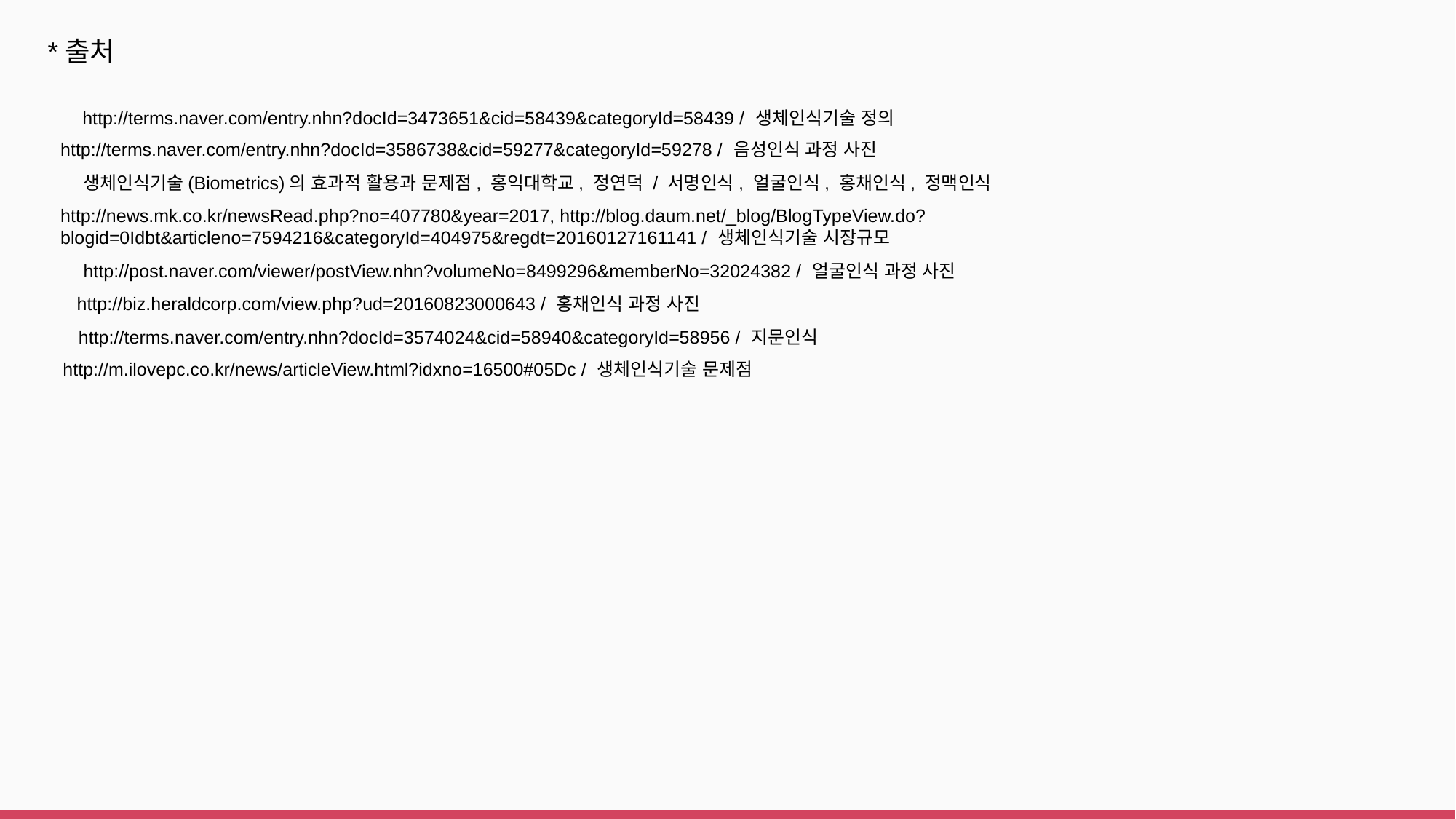

*출처
http://terms.naver.com/entry.nhn?docId=3473651&cid=58439&categoryId=58439 / 생체인식기술 정의
http://terms.naver.com/entry.nhn?docId=3586738&cid=59277&categoryId=59278 / 음성인식 과정 사진
생체인식기술(Biometrics)의 효과적 활용과 문제점, 홍익대학교, 정연덕 / 서명인식, 얼굴인식, 홍채인식, 정맥인식
http://post.naver.com/viewer/postView.nhn?volumeNo=8499296&memberNo=32024382 / 얼굴인식 과정 사진
http://news.mk.co.kr/newsRead.php?no=407780&year=2017, http://blog.daum.net/_blog/BlogTypeView.do?blogid=0Idbt&articleno=7594216&categoryId=404975&regdt=20160127161141 / 생체인식기술 시장규모
http://biz.heraldcorp.com/view.php?ud=20160823000643 / 홍채인식 과정 사진
http://terms.naver.com/entry.nhn?docId=3574024&cid=58940&categoryId=58956 / 지문인식
http://m.ilovepc.co.kr/news/articleView.html?idxno=16500#05Dc / 생체인식기술 문제점